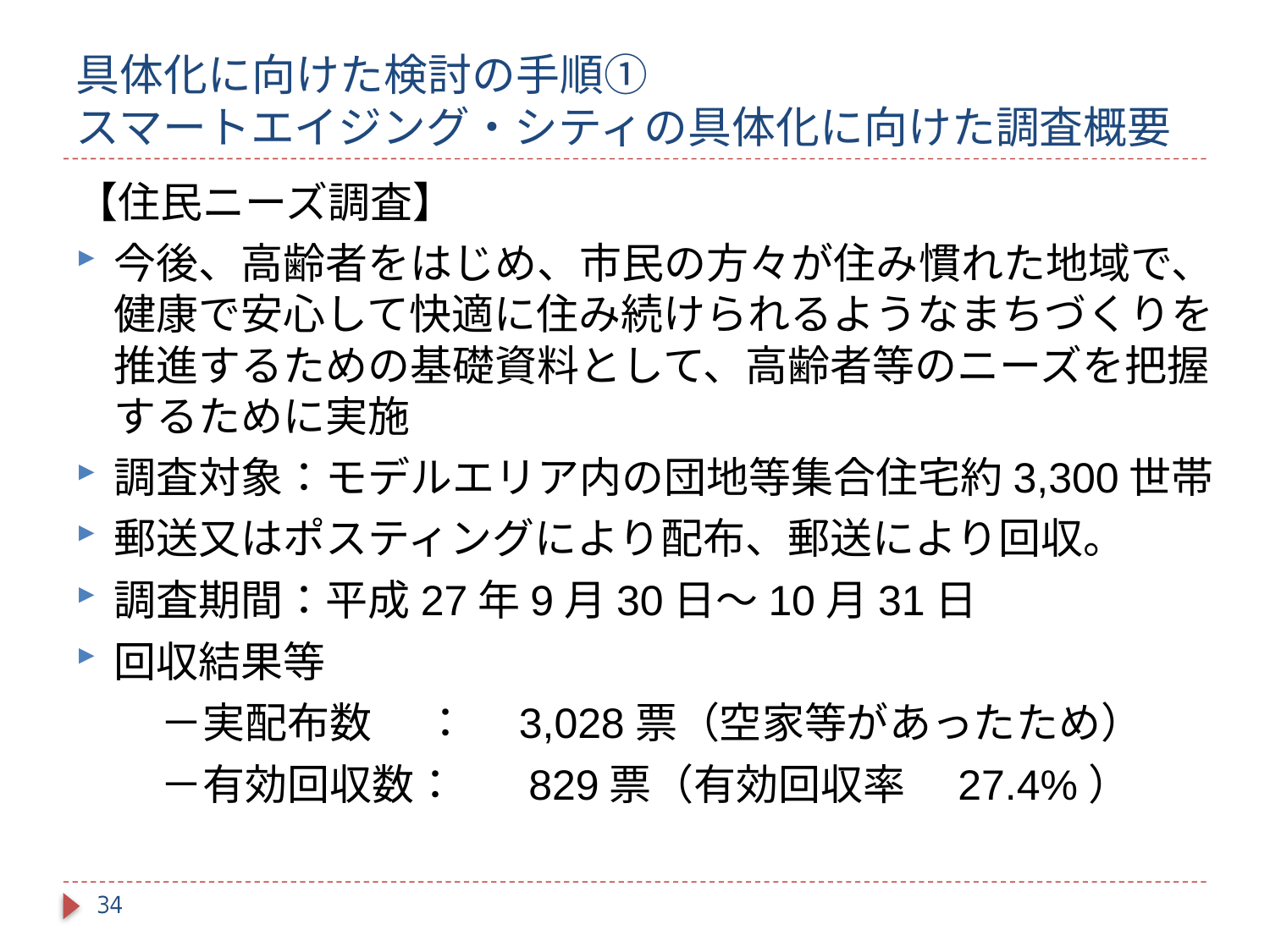

# 具体化に向けた検討の手順① スマートエイジング・シティの具体化に向けた調査概要
【住民ニーズ調査】
今後、高齢者をはじめ、市民の方々が住み慣れた地域で、健康で安心して快適に住み続けられるようなまちづくりを推進するための基礎資料として、高齢者等のニーズを把握するために実施
調査対象：モデルエリア内の団地等集合住宅約3,300世帯
郵送又はポスティングにより配布、郵送により回収。
調査期間：平成27年9月30日～10月31日
回収結果等
　　－実配布数　 ：　3,028票（空家等があったため）
　　－有効回収数：　  829票（有効回収率　27.4%）
34